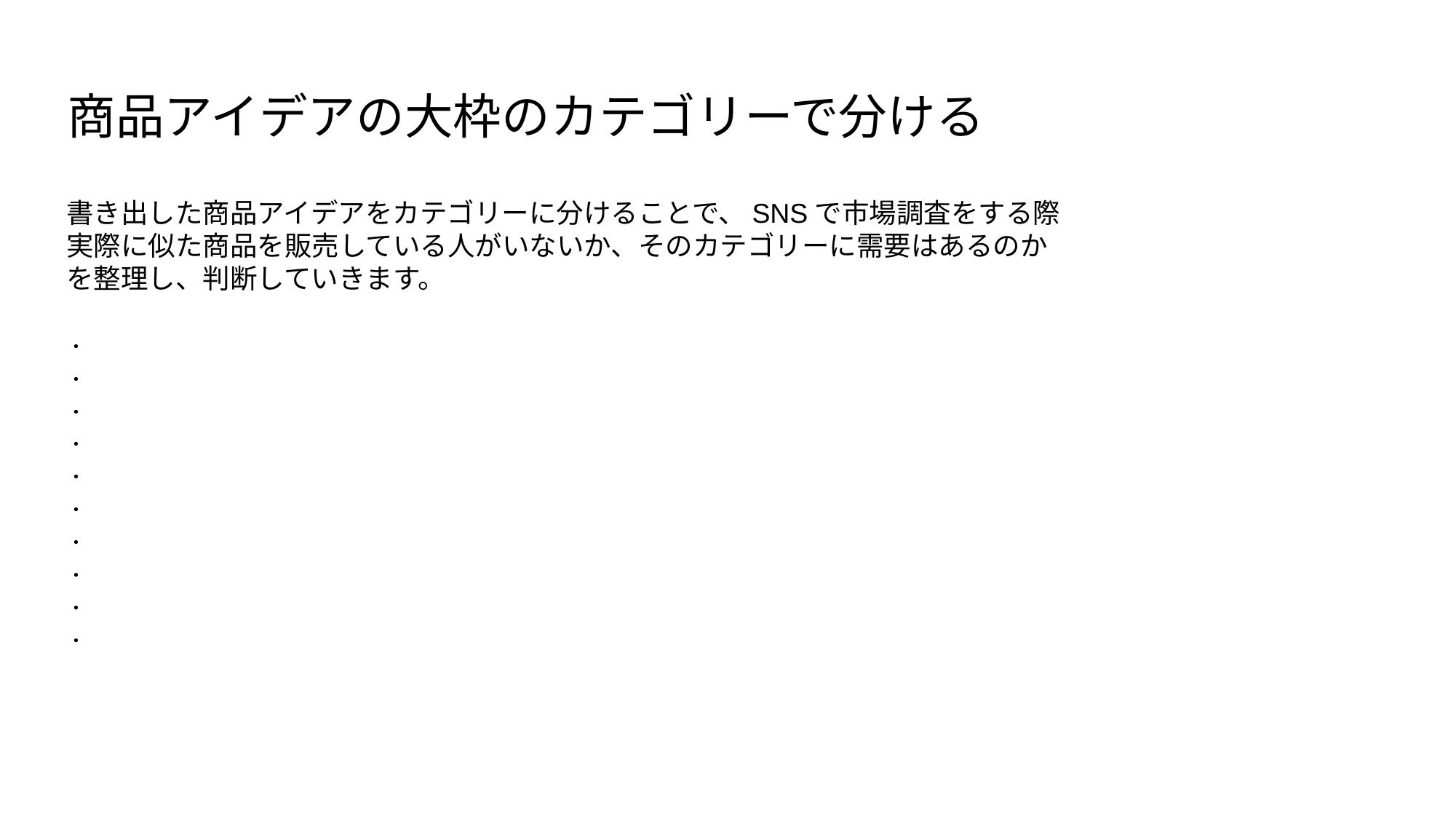

商品アイデアの大枠のカテゴリーで分ける
書き出した商品アイデアをカテゴリーに分けることで、SNSで市場調査をする際
実際に似た商品を販売している人がいないか、そのカテゴリーに需要はあるのか
を整理し、判断していきます。
・
・
・
・
・
・
・
・
・
・